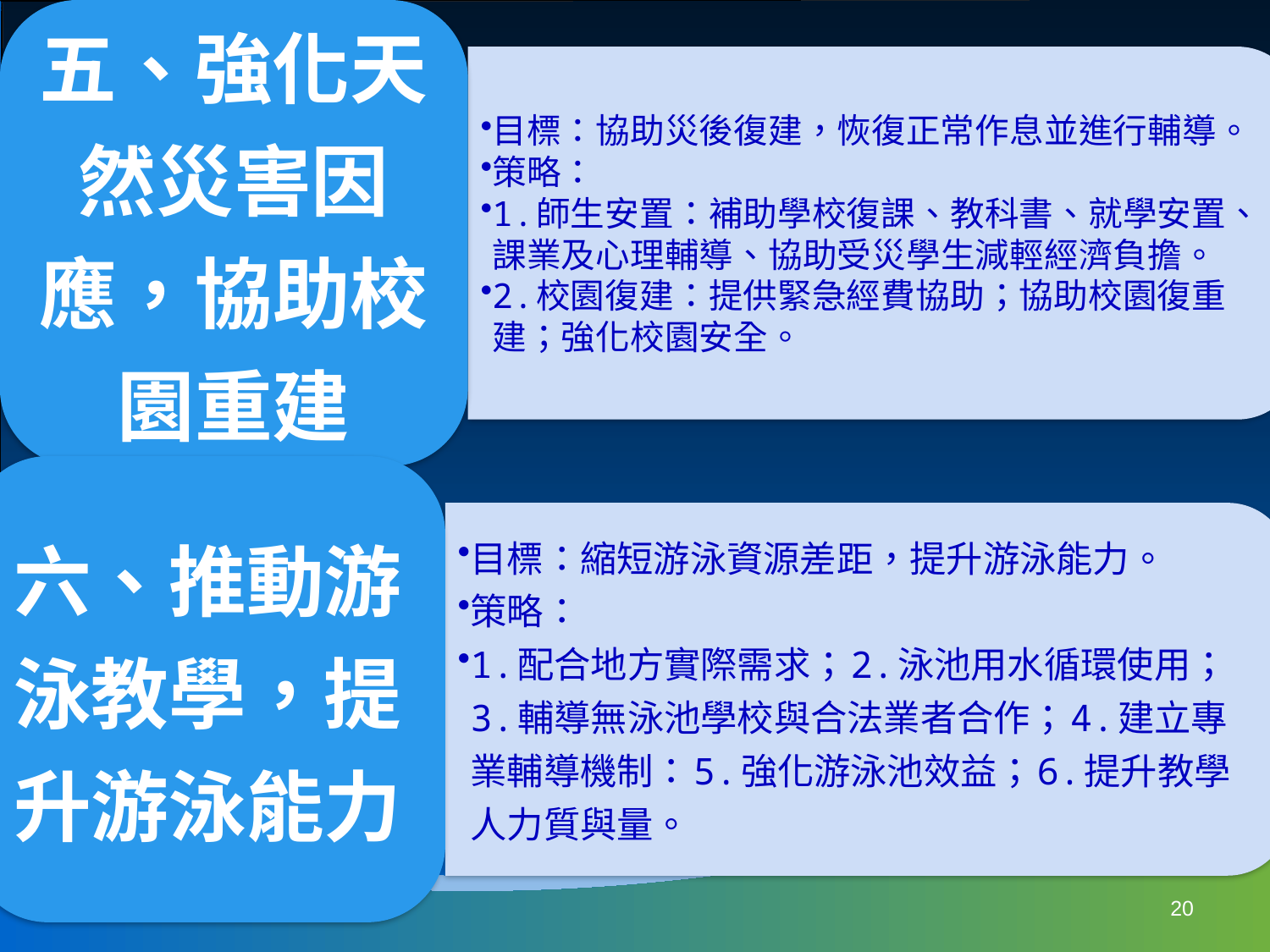

目標：協助災後復建，恢復正常作息並進行輔導。
策略：
1.師生安置：補助學校復課、教科書、就學安置、課業及心理輔導、協助受災學生減輕經濟負擔。
2.校園復建：提供緊急經費協助；協助校園復重建；強化校園安全。
六、推動游泳教學，提升游泳能力
目標：縮短游泳資源差距，提升游泳能力。
策略：
1.配合地方實際需求；2.泳池用水循環使用；3.輔導無泳池學校與合法業者合作；4.建立專業輔導機制：5.強化游泳池效益；6.提升教學人力質與量。
20